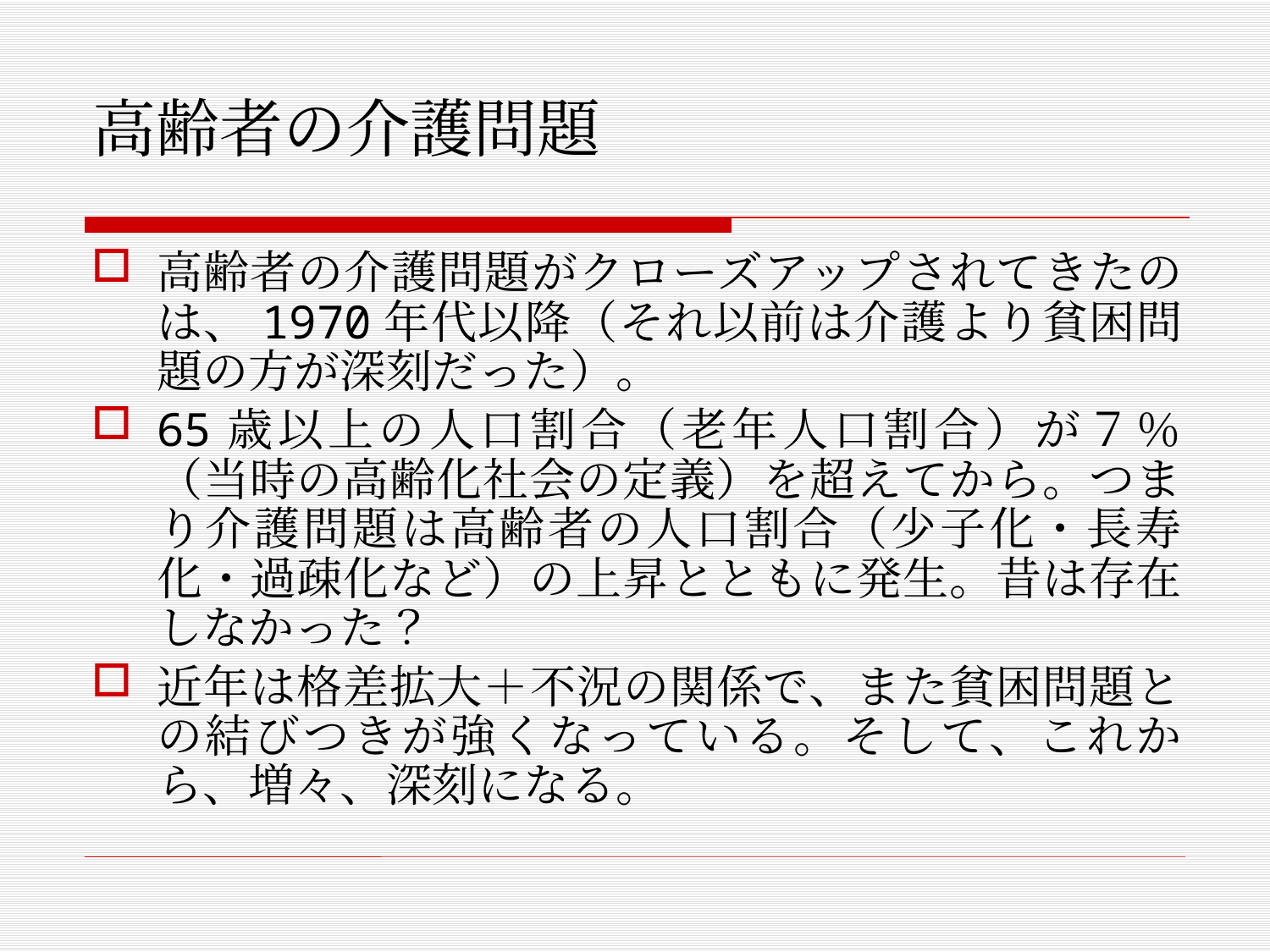

# 高齢者の介護問題
高齢者の介護問題がクローズアップされてきたのは、1970年代以降（それ以前は介護より貧困問題の方が深刻だった）。
65歳以上の人口割合（老年人口割合）が７％（当時の高齢化社会の定義）を超えてから。つまり介護問題は高齢者の人口割合（少子化・長寿化・過疎化など）の上昇とともに発生。昔は存在しなかった？
近年は格差拡大＋不況の関係で、また貧困問題との結びつきが強くなっている。そして、これから、増々、深刻になる。